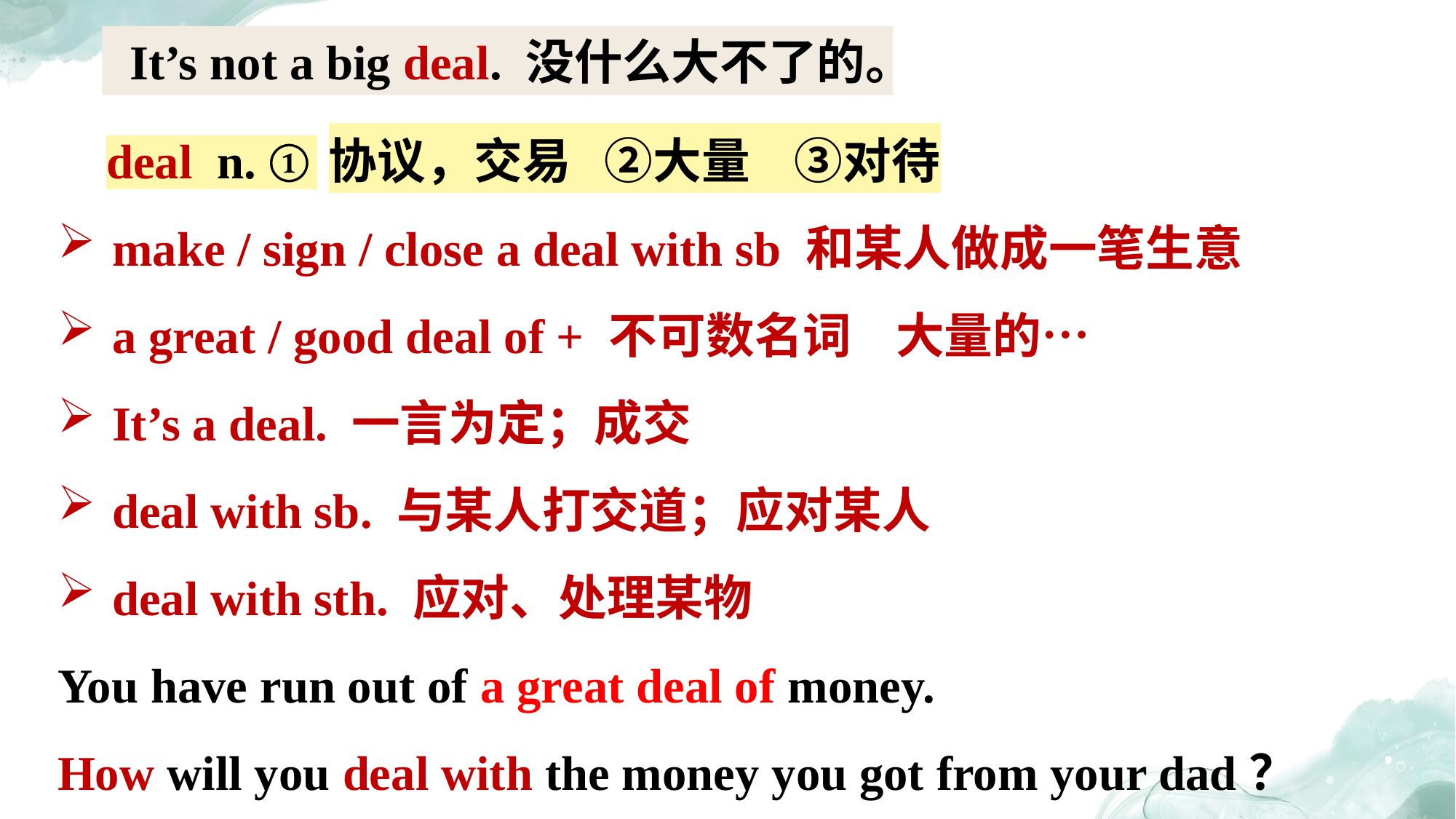

It’s not a big deal. 没什么大不了的。
    deal  n. ①协议，交易   ②大量    ③对待
make / sign / close a deal with sb 和某人做成一笔生意
a great / good deal of + 不可数名词    大量的…
It’s a deal. 一言为定；成交
deal with sb. 与某人打交道；应对某人
deal with sth. 应对、处理某物
You have run out of a great deal of money.
How will you deal with the money you got from your dad？